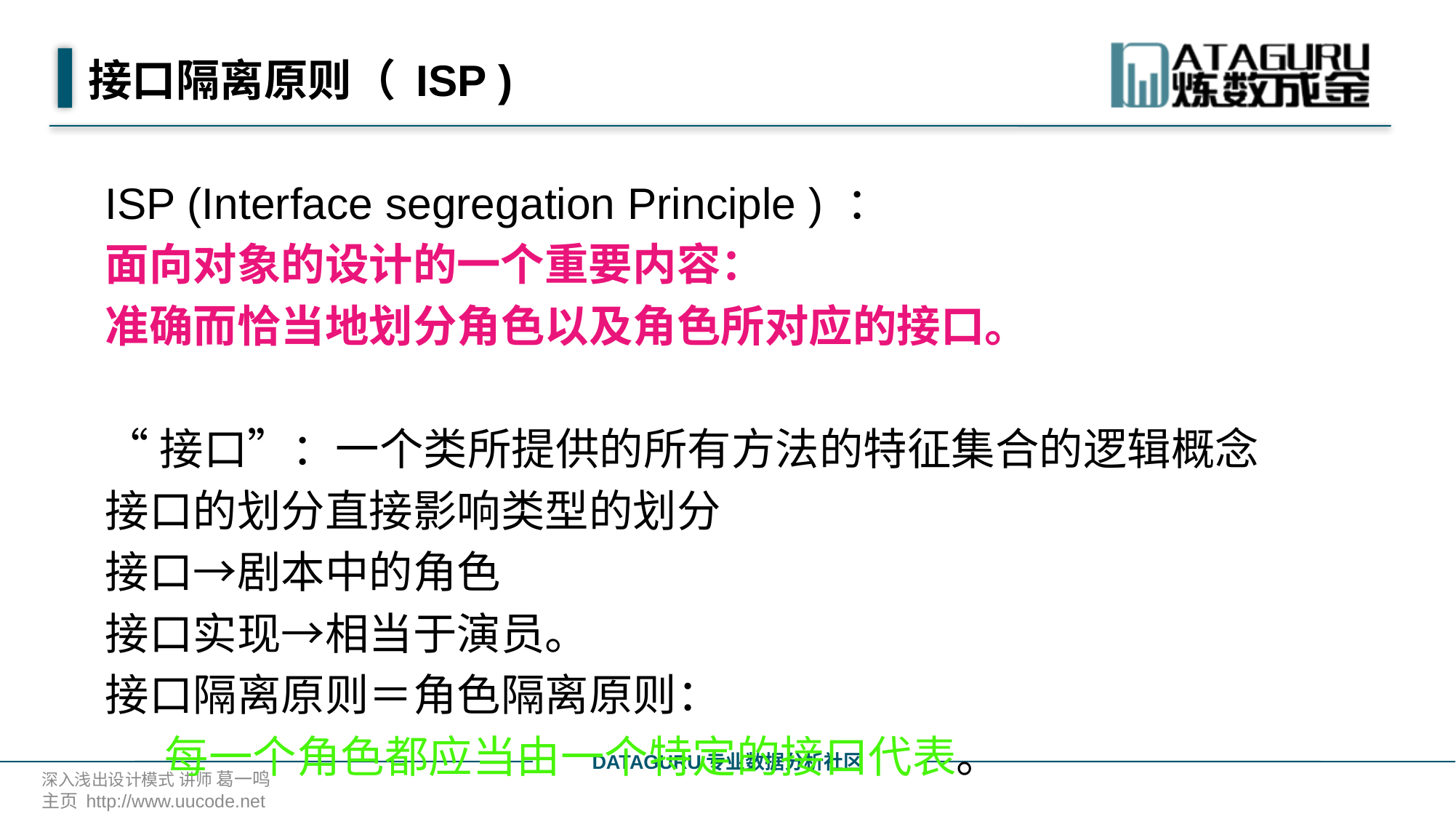

# 接口隔离原则（ ISP )
ISP (Interface segregation Principle ) ：
面向对象的设计的一个重要内容：
准确而恰当地划分角色以及角色所对应的接口。

“接口”：一个类所提供的所有方法的特征集合的逻辑概念
接口的划分直接影响类型的划分
接口→剧本中的角色
接口实现→相当于演员。
接口隔离原则＝角色隔离原则：
     每一个角色都应当由一个特定的接口代表。